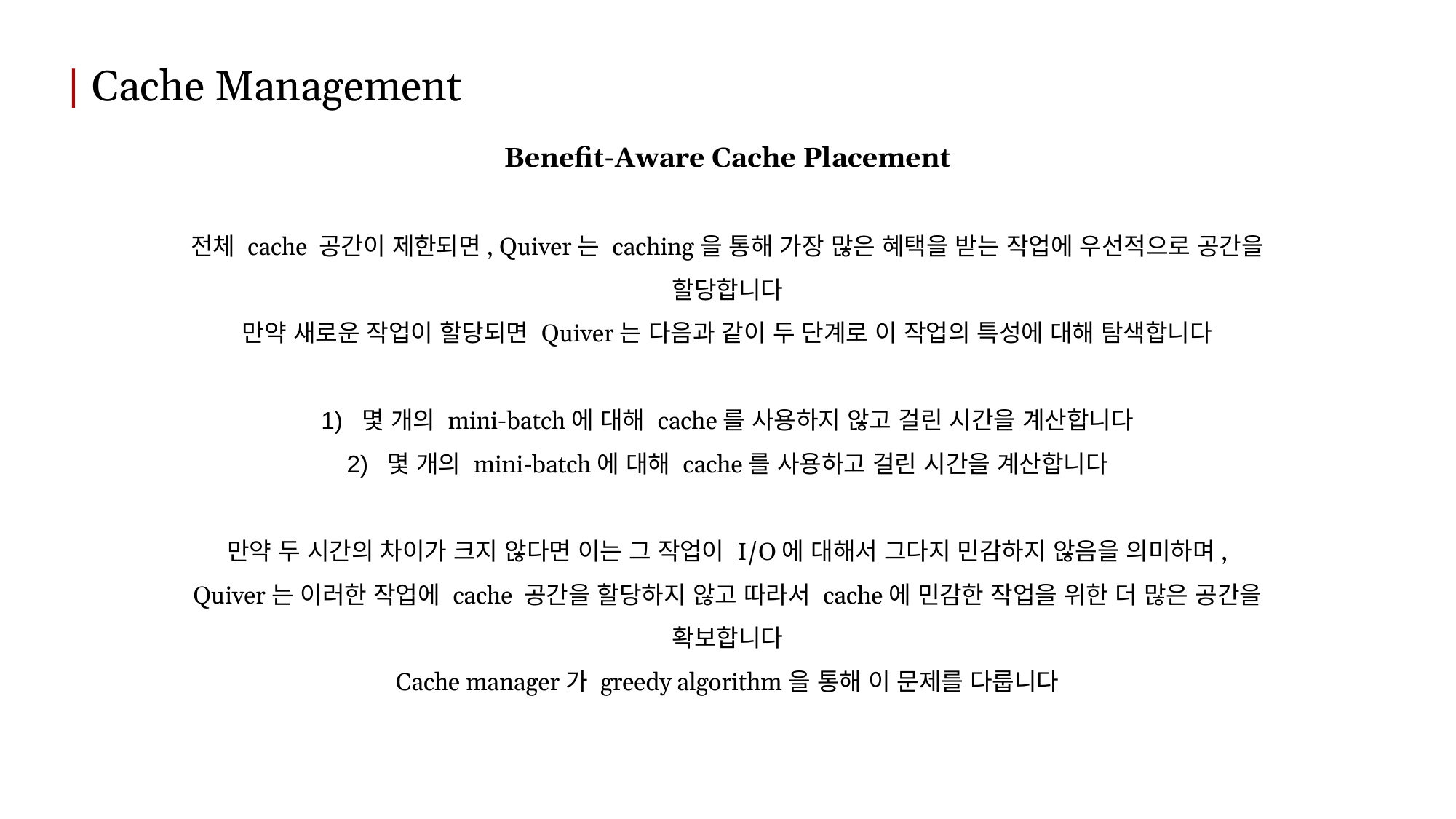

| Cache Management
Benefit-Aware Cache Placement

전체 cache 공간이 제한되면, Quiver는 caching을 통해 가장 많은 혜택을 받는 작업에 우선적으로 공간을 할당합니다
만약 새로운 작업이 할당되면 Quiver는 다음과 같이 두 단계로 이 작업의 특성에 대해 탐색합니다

몇 개의 mini-batch에 대해 cache를 사용하지 않고 걸린 시간을 계산합니다
몇 개의 mini-batch에 대해 cache를 사용하고 걸린 시간을 계산합니다

만약 두 시간의 차이가 크지 않다면 이는 그 작업이 I/O에 대해서 그다지 민감하지 않음을 의미하며,
Quiver는 이러한 작업에 cache 공간을 할당하지 않고 따라서 cache에 민감한 작업을 위한 더 많은 공간을 확보합니다
Cache manager가 greedy algorithm을 통해 이 문제를 다룹니다